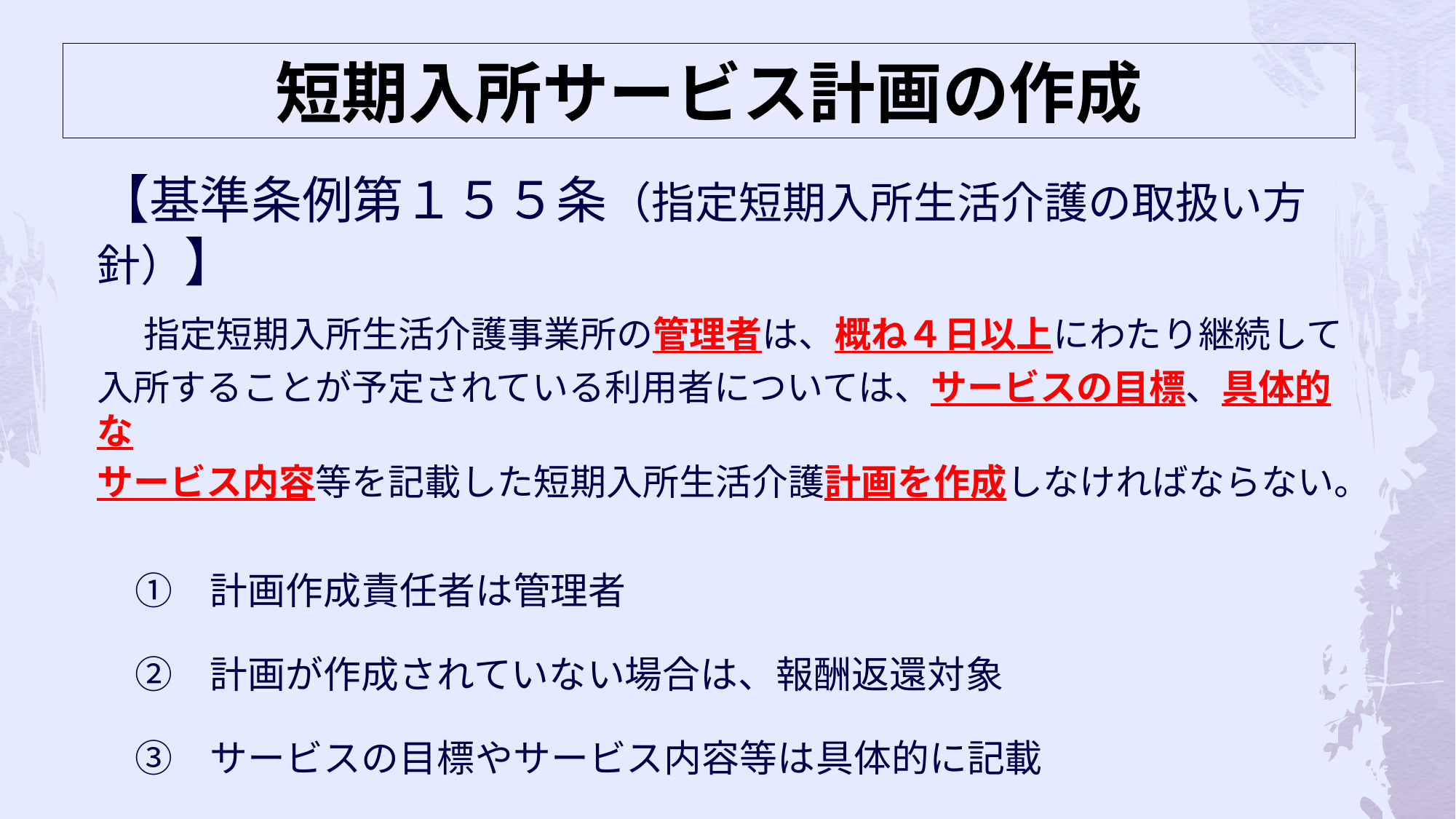

# 短期入所サービス計画の作成
【基準条例第１５５条（指定短期入所生活介護の取扱い方針）】
　指定短期入所生活介護事業所の管理者は、概ね４日以上にわたり継続して
入所することが予定されている利用者については、サービスの目標、具体的な
サービス内容等を記載した短期入所生活介護計画を作成しなければならない。

　①　計画作成責任者は管理者

　②　計画が作成されていない場合は、報酬返還対象

　③　サービスの目標やサービス内容等は具体的に記載